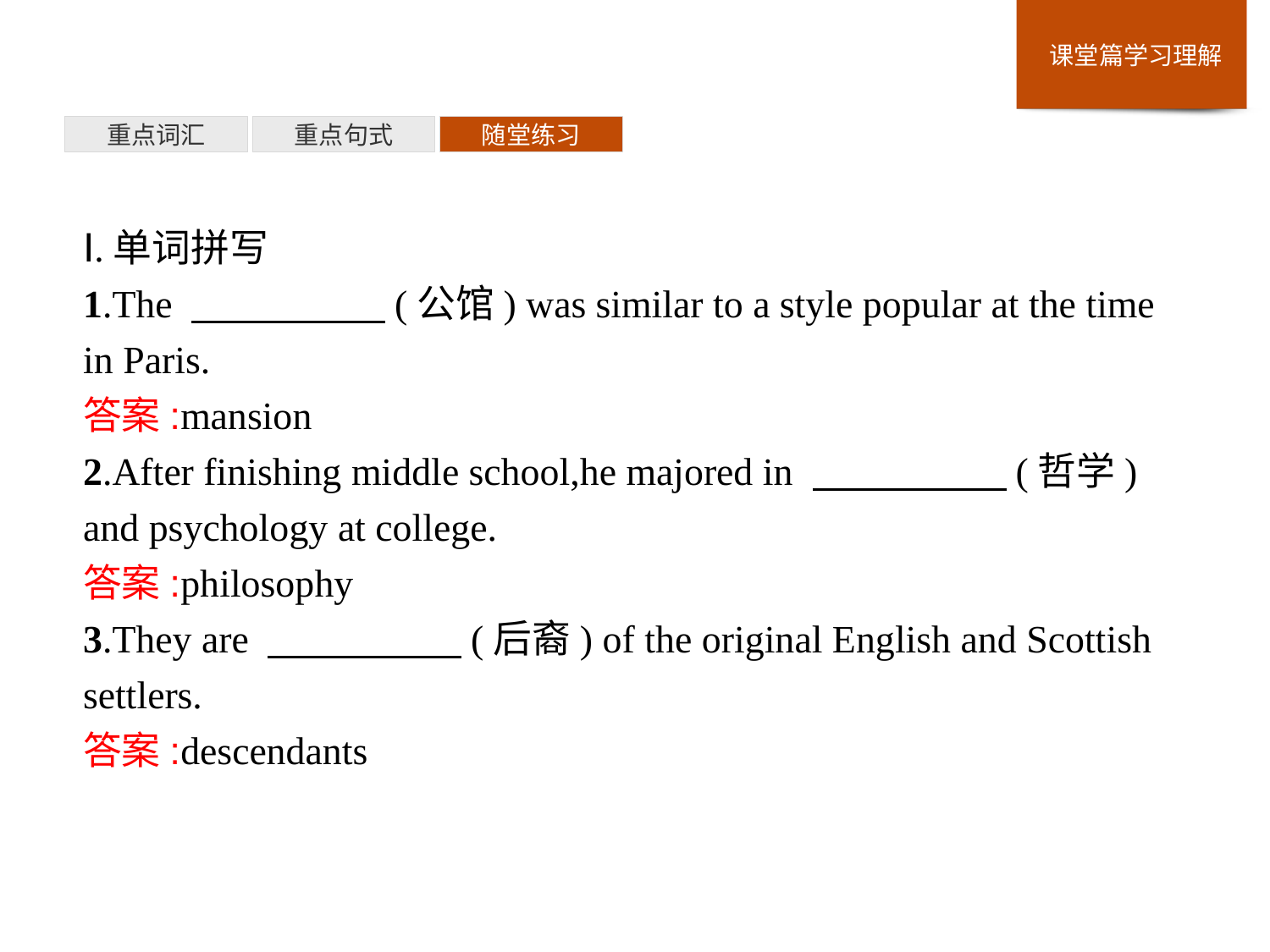

重点词汇
重点句式
随堂练习
Ⅰ.单词拼写
1.The 　　　　　(公馆) was similar to a style popular at the time in Paris.
答案:mansion
2.After finishing middle school,he majored in 　　　　　(哲学) and psychology at college.
答案:philosophy
3.They are 　　　　　(后裔) of the original English and Scottish settlers.
答案:descendants